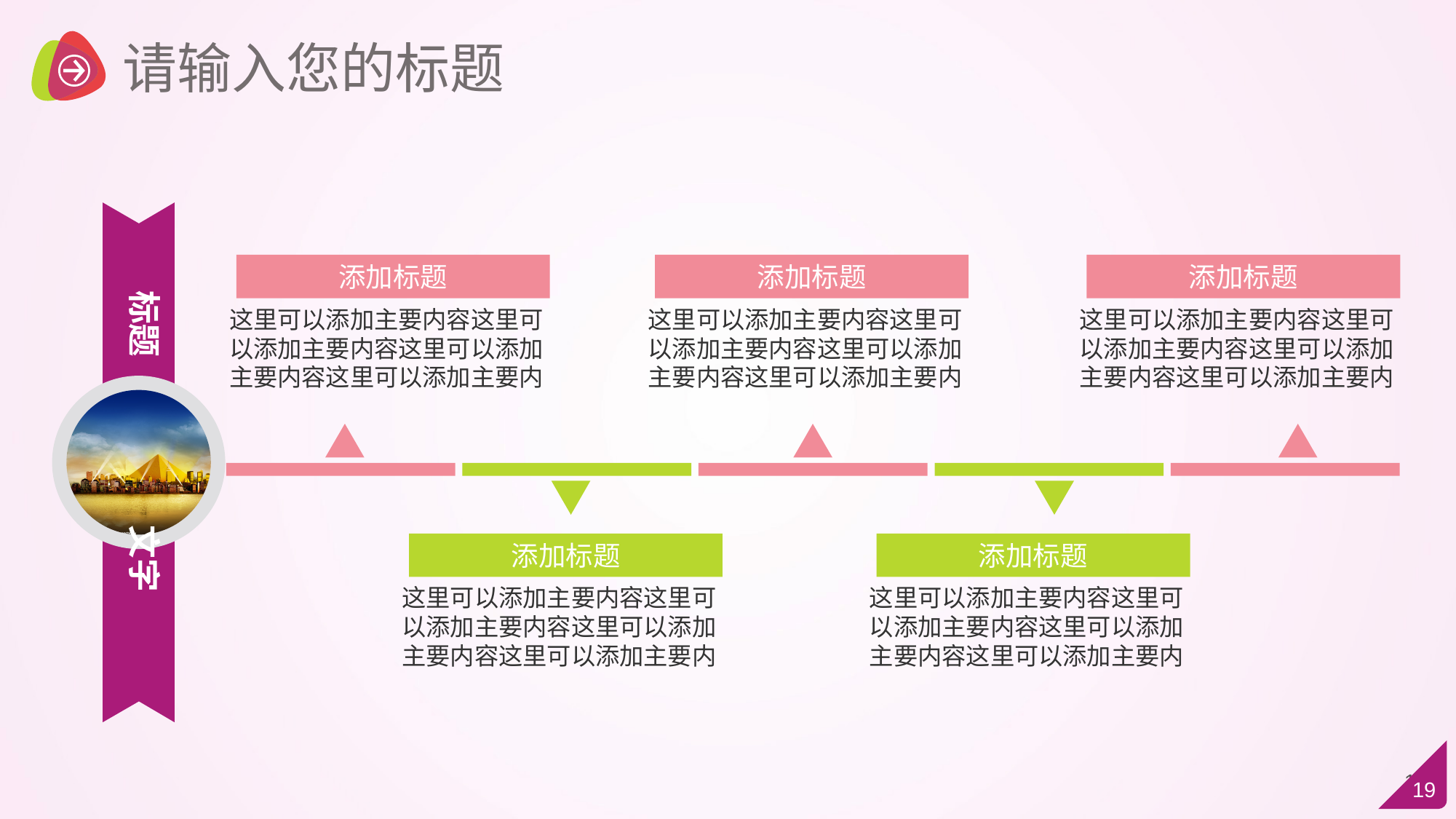

请输入您的标题

添加标题
添加标题
添加标题
标题                      文字
这里可以添加主要内容这里可以添加主要内容这里可以添加主要内容这里可以添加主要内
这里可以添加主要内容这里可以添加主要内容这里可以添加主要内容这里可以添加主要内
这里可以添加主要内容这里可以添加主要内容这里可以添加主要内容这里可以添加主要内

添加标题
添加标题
这里可以添加主要内容这里可以添加主要内容这里可以添加主要内容这里可以添加主要内
这里可以添加主要内容这里可以添加主要内容这里可以添加主要内容这里可以添加主要内